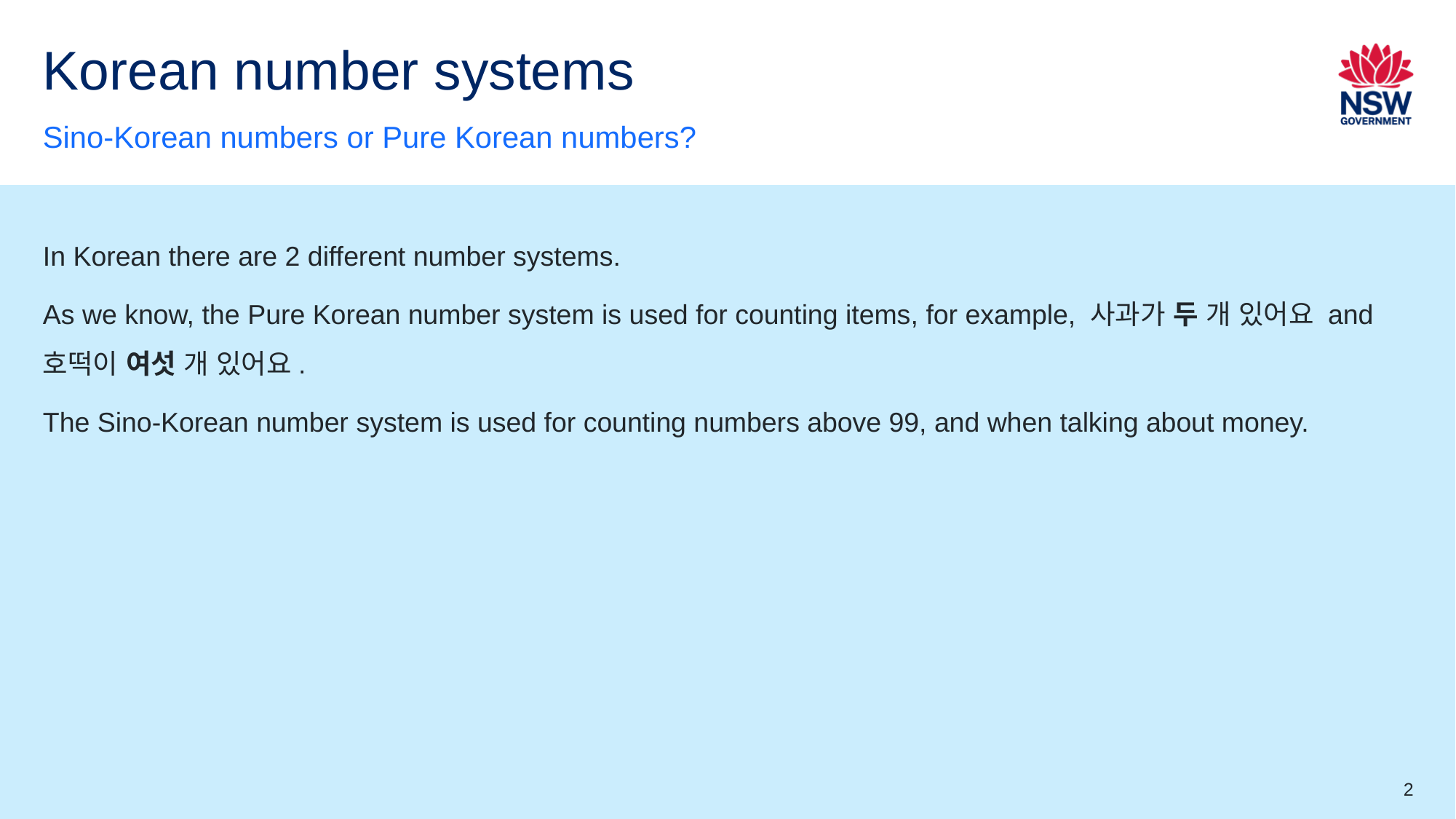

# Korean number systems
Sino-Korean numbers or Pure Korean numbers?
In Korean there are 2 different number systems.
As we know, the Pure Korean number system is used for counting items, for example, 사과가 두 개 있어요 and  호떡이 여섯 개 있어요.
The Sino-Korean number system is used for counting numbers above 99, and when talking about money.
2